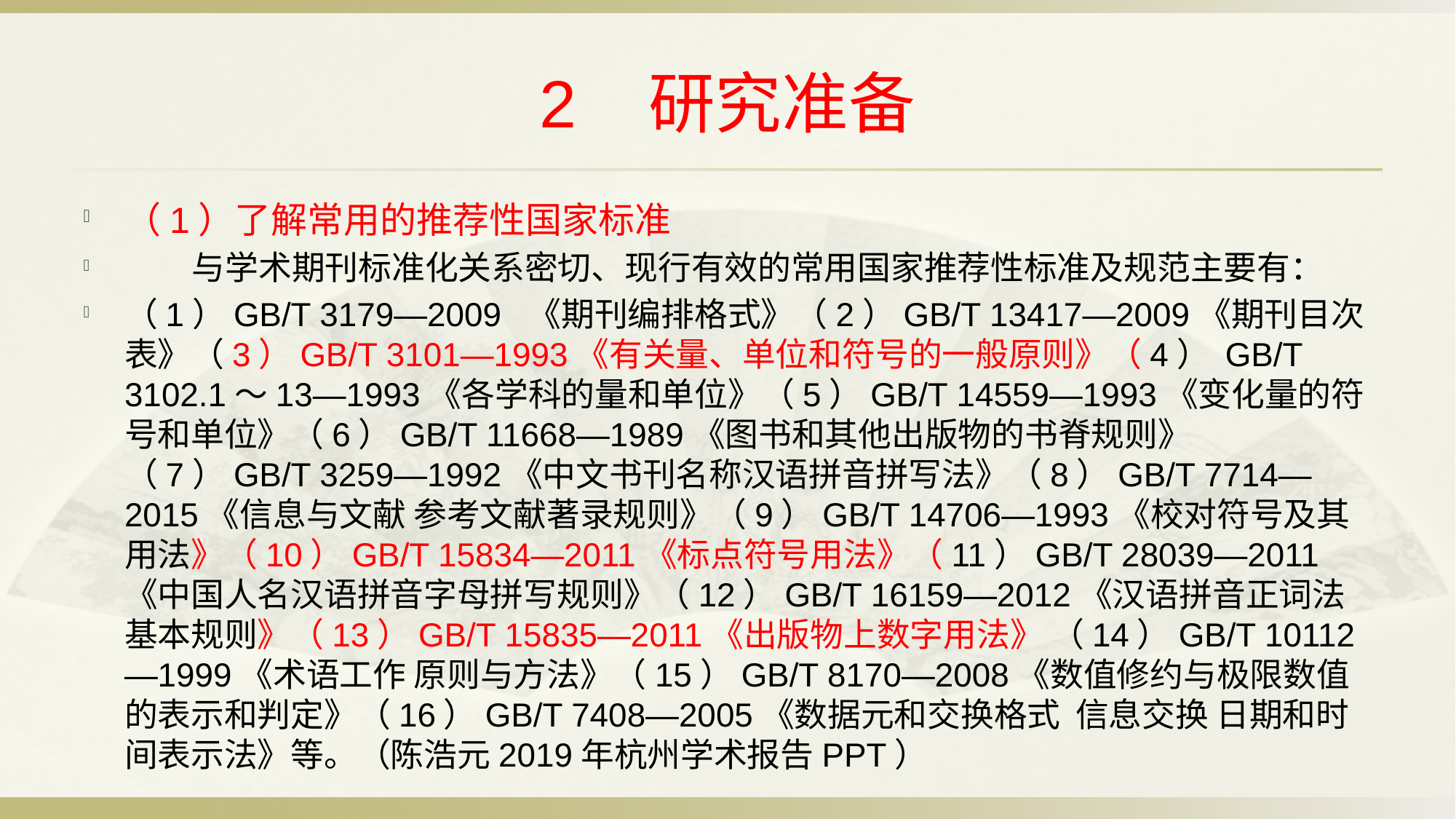

# 2   研究准备
（1）了解常用的推荐性国家标准
        与学术期刊标准化关系密切、现行有效的常用国家推荐性标准及规范主要有：
（1）GB/T 3179—2009  《期刊编排格式》（2）GB/T 13417—2009《期刊目次表》（3）GB/T 3101—1993《有关量、单位和符号的一般原则》（4） GB/T 3102.1～13—1993《各学科的量和单位》（5）GB/T 14559—1993《变化量的符号和单位》（6）GB/T 11668—1989《图书和其他出版物的书脊规则》（7）GB/T 3259—1992《中文书刊名称汉语拼音拼写法》（8）GB/T 7714—2015《信息与文献 参考文献著录规则》（9）GB/T 14706—1993《校对符号及其用法》（10）GB/T 15834—2011《标点符号用法》（11）GB/T 28039—2011《中国人名汉语拼音字母拼写规则》（12）GB/T 16159—2012《汉语拼音正词法基本规则》（13）GB/T 15835—2011《出版物上数字用法》 （14）GB/T 10112—1999《术语工作 原则与方法》（15）GB/T 8170—2008《数值修约与极限数值的表示和判定》（16）GB/T 7408—2005《数据元和交换格式  信息交换 日期和时间表示法》等。（陈浩元2019年杭州学术报告PPT）